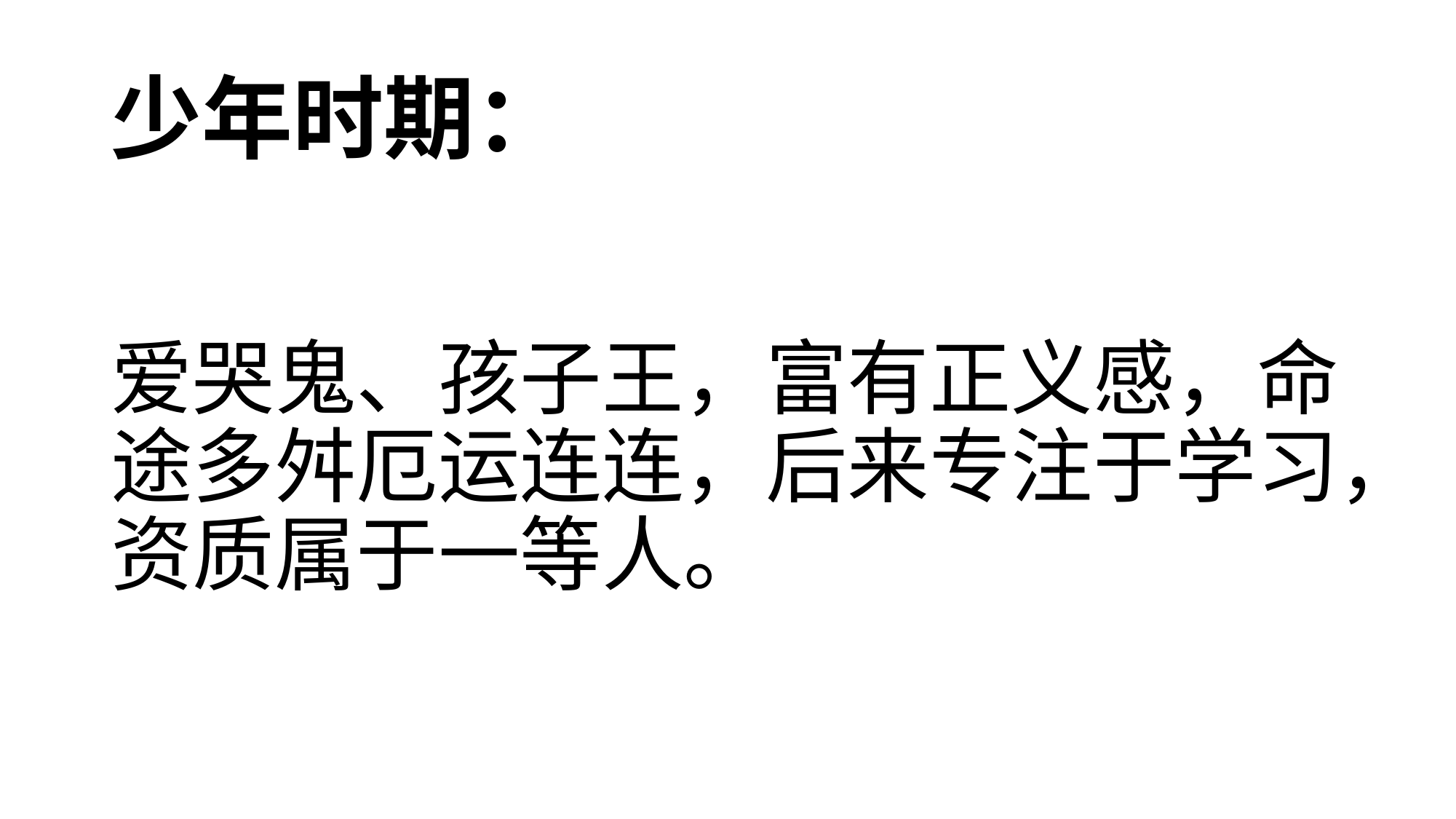

# 少年时期：

爱哭鬼、孩子王，富有正义感，命途多舛厄运连连，后来专注于学习，资质属于一等人。